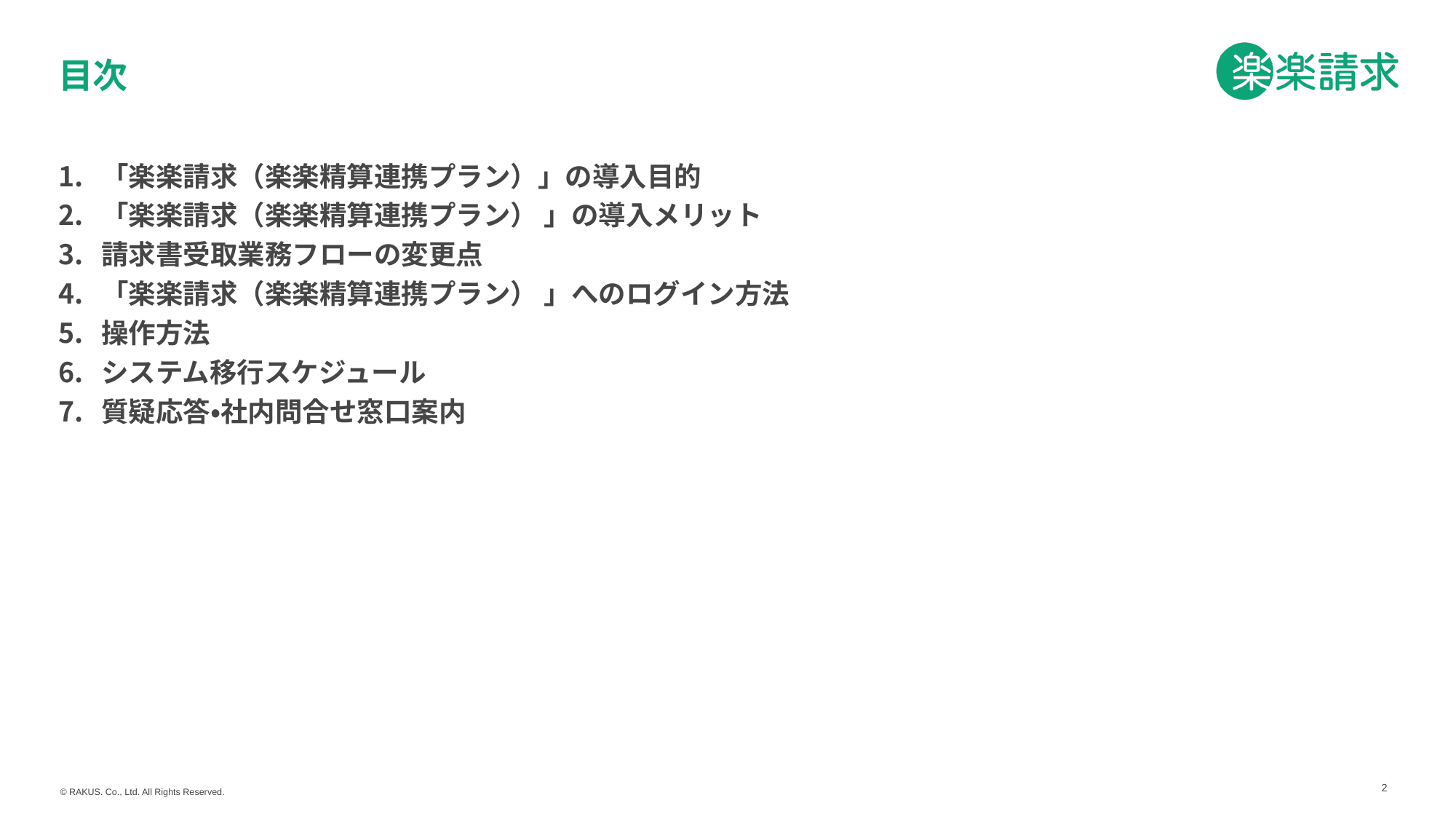

# 目次
「楽楽請求（楽楽精算連携プラン）」の導入目的
「楽楽請求（楽楽精算連携プラン） 」の導入メリット
請求書受取業務フローの変更点
「楽楽請求（楽楽精算連携プラン） 」へのログイン方法
操作方法
システム移行スケジュール
質疑応答・社内問合せ窓口案内

2